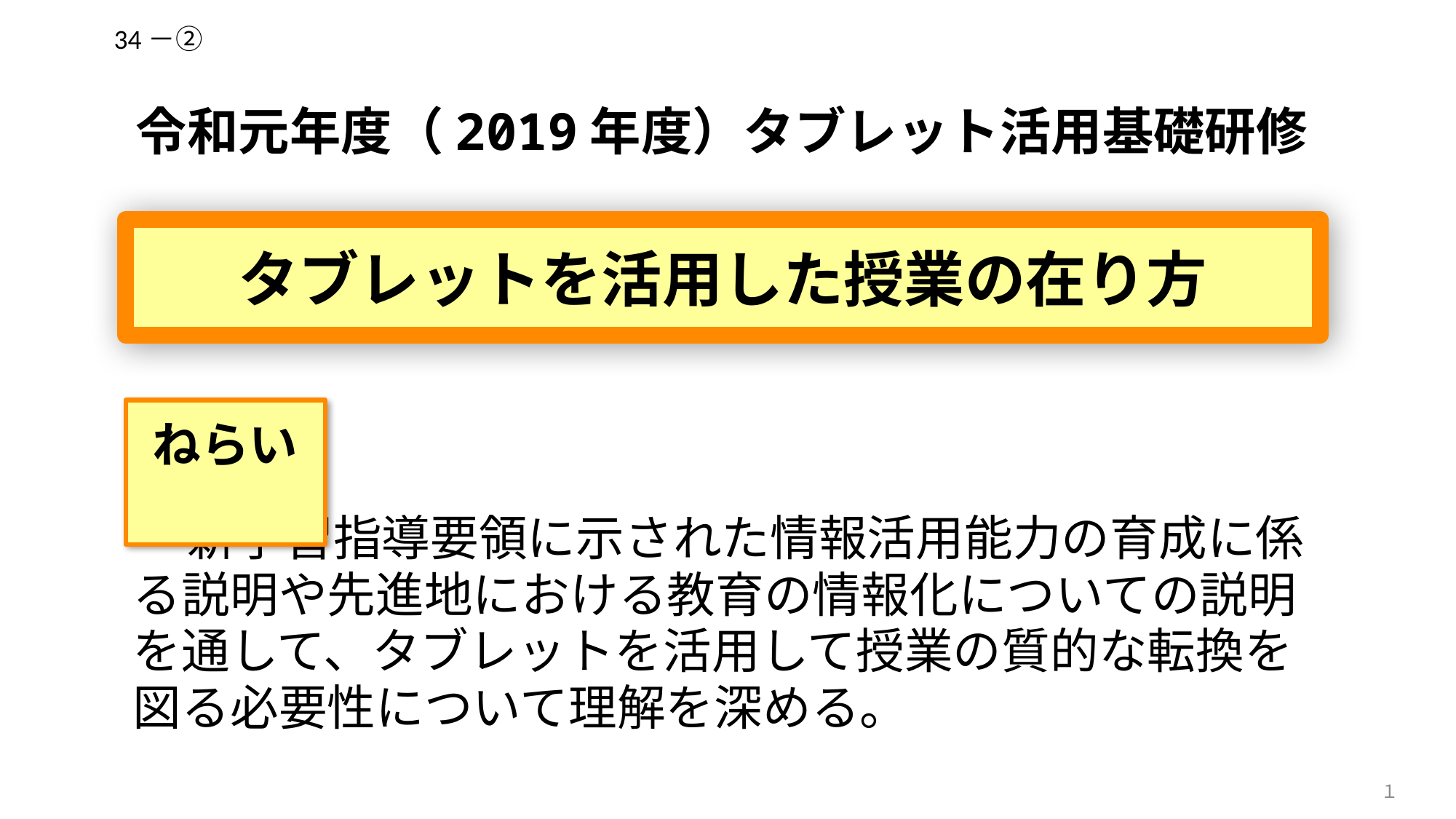

34－②
令和元年度（2019年度）タブレット活用基礎研修
# タブレットを活用した授業の在り方
ねらい
　新学習指導要領に示された情報活用能力の育成に係る説明や先進地における教育の情報化についての説明を通して、タブレットを活用して授業の質的な転換を図る必要性について理解を深める。
１